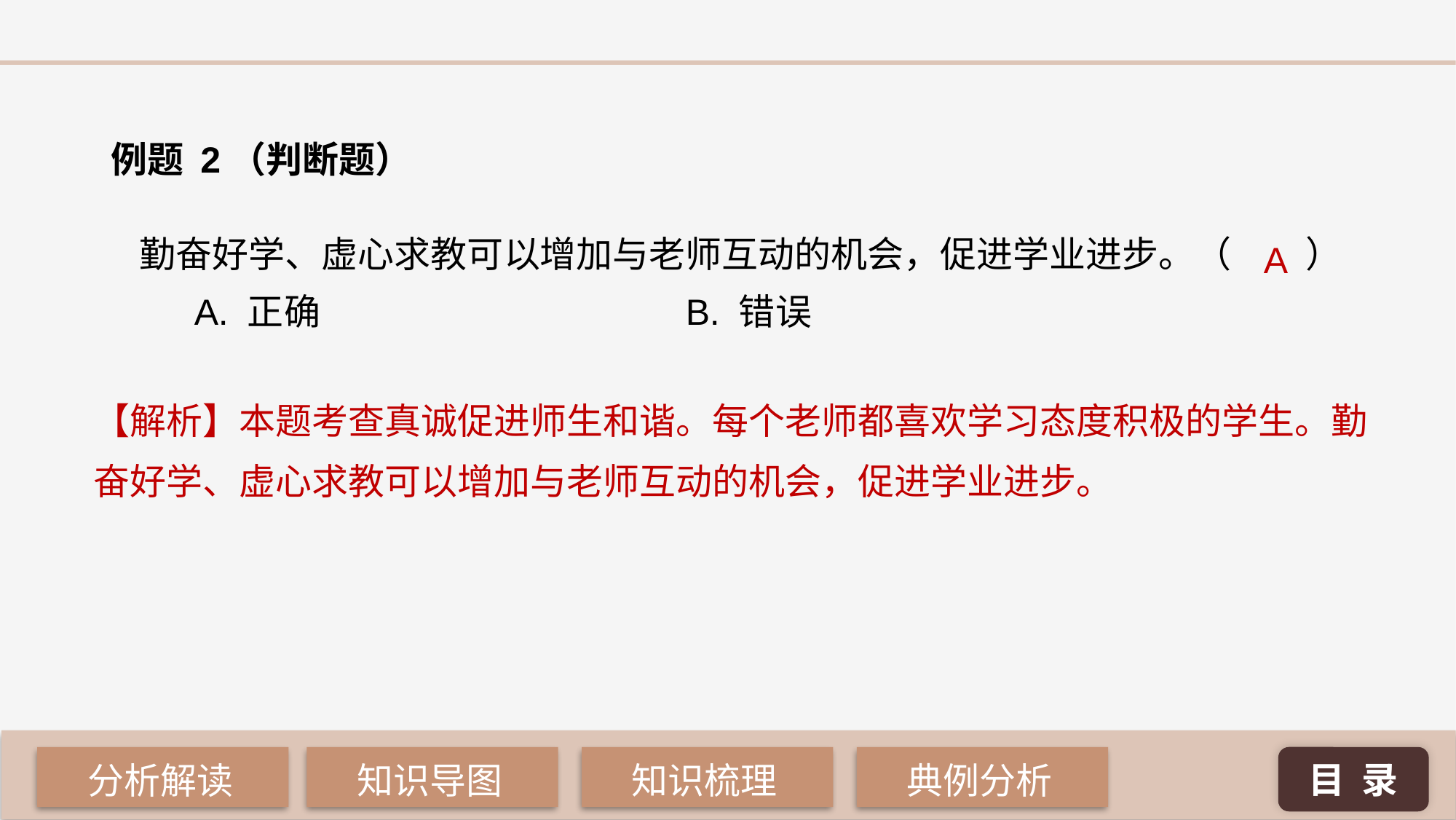

例题 2（判断题）
勤奋好学、虚心求教可以增加与老师互动的机会，促进学业进步。（         ）
A. 正确 				B. 错误
A
【解析】本题考查真诚促进师生和谐。每个老师都喜欢学习态度积极的学生。勤奋好学、虚心求教可以增加与老师互动的机会，促进学业进步。